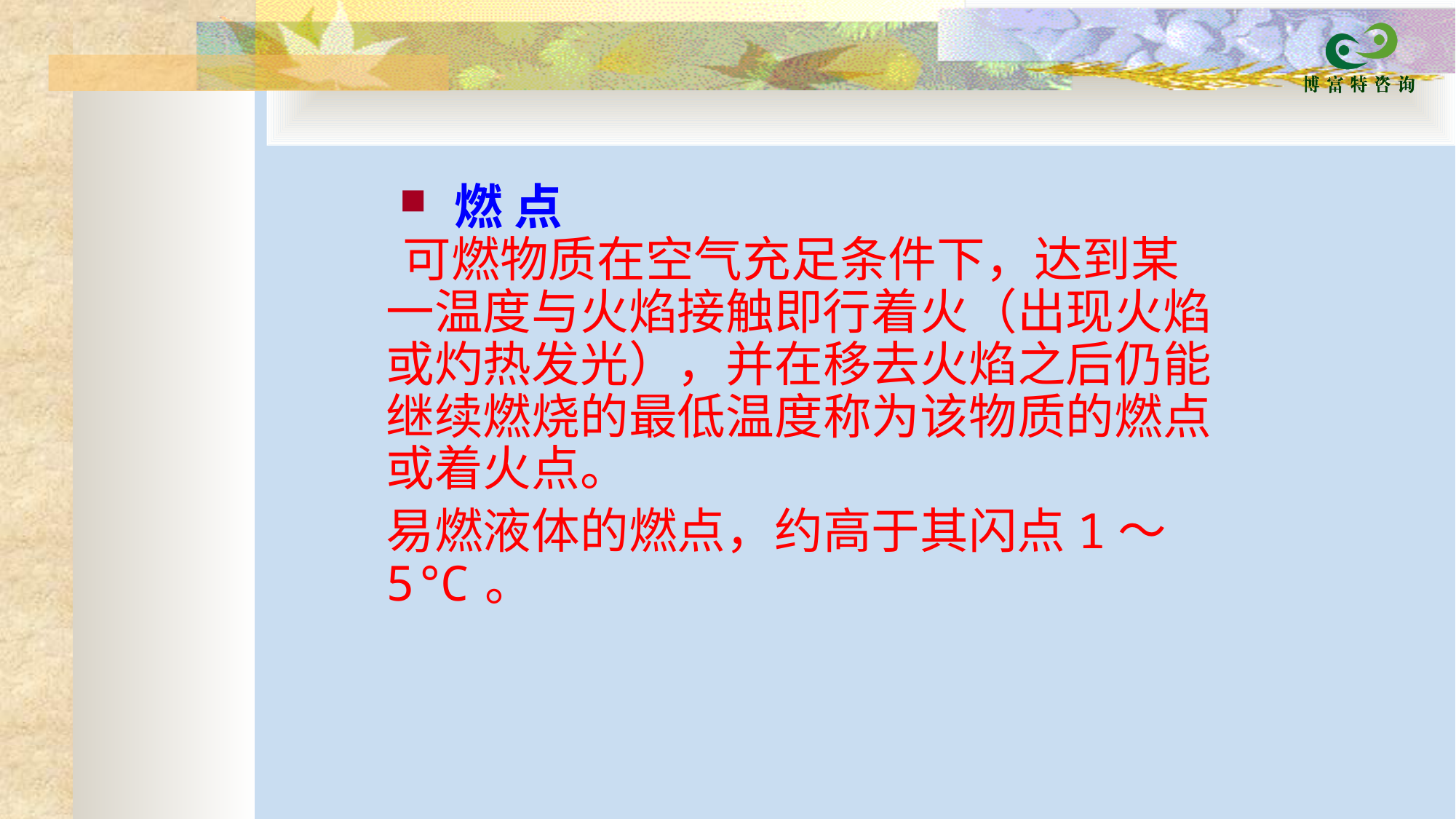

燃 点
 可燃物质在空气充足条件下，达到某一温度与火焰接触即行着火（出现火焰或灼热发光），并在移去火焰之后仍能继续燃烧的最低温度称为该物质的燃点或着火点。
易燃液体的燃点，约高于其闪点1～5℃。